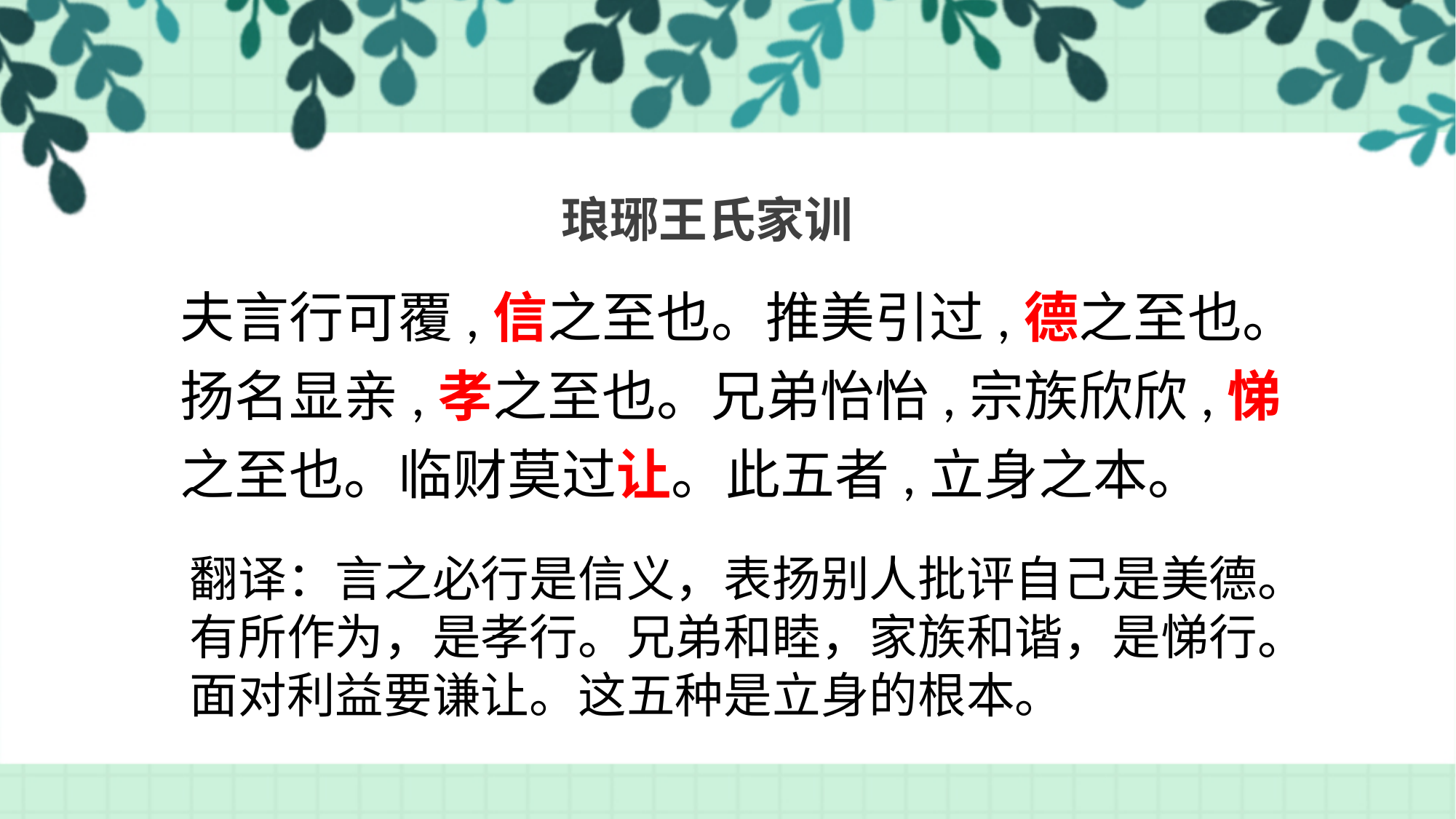

琅琊王氏家训
夫言行可覆,信之至也。推美引过,德之至也。扬名显亲,孝之至也。兄弟怡怡,宗族欣欣,悌之至也。临财莫过让。此五者,立身之本。
翻译：言之必行是信义，表扬别人批评自己是美德。有所作为，是孝行。兄弟和睦，家族和谐，是悌行。面对利益要谦让。这五种是立身的根本。